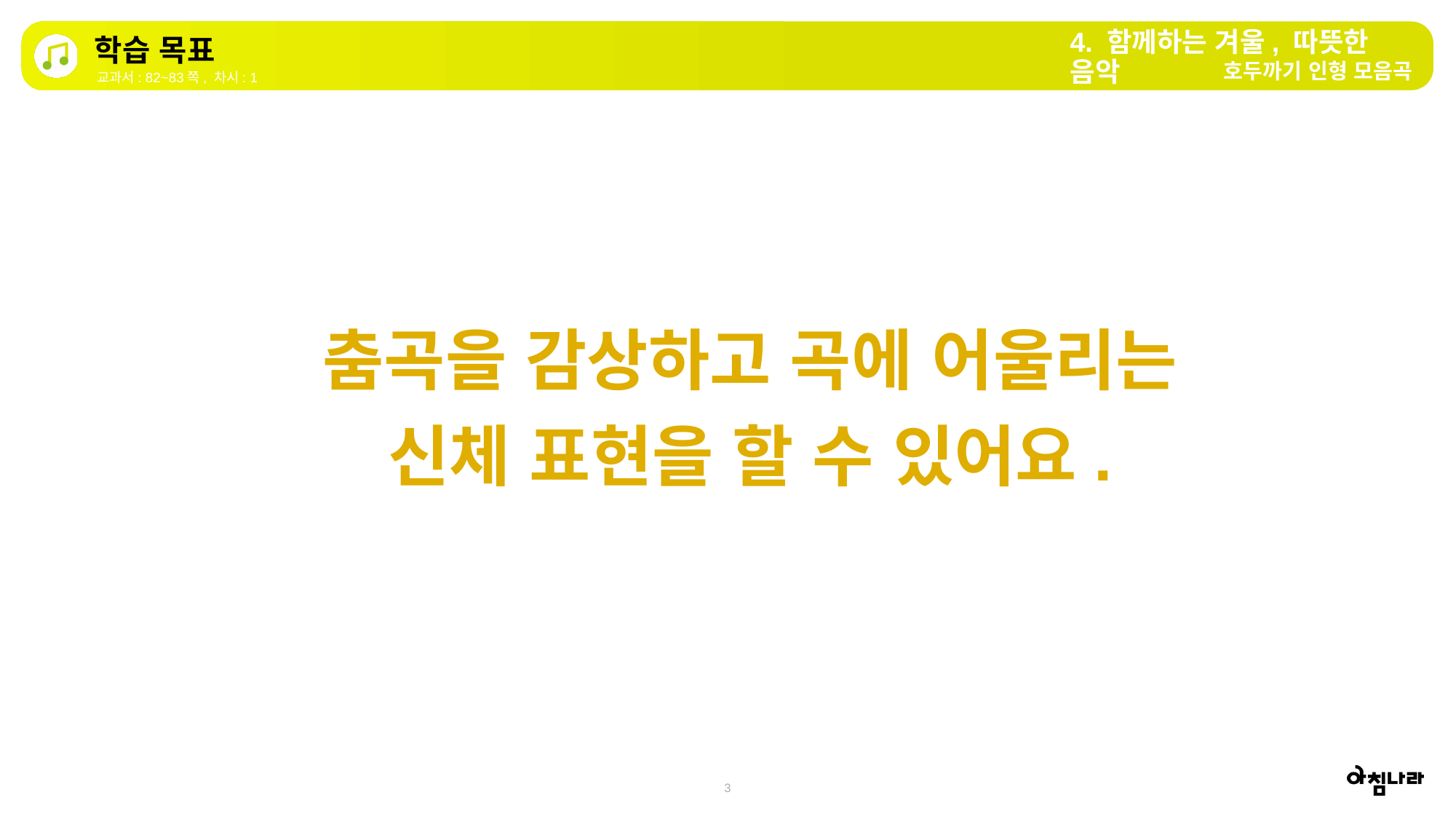

4. 함께하는 겨울, 따뜻한 음악
학습 목표
호두까기 인형 모음곡
교과서: 82~83쪽, 차시: 1
춤곡을 감상하고 곡에 어울리는 신체 표현을 할 수 있어요.
3